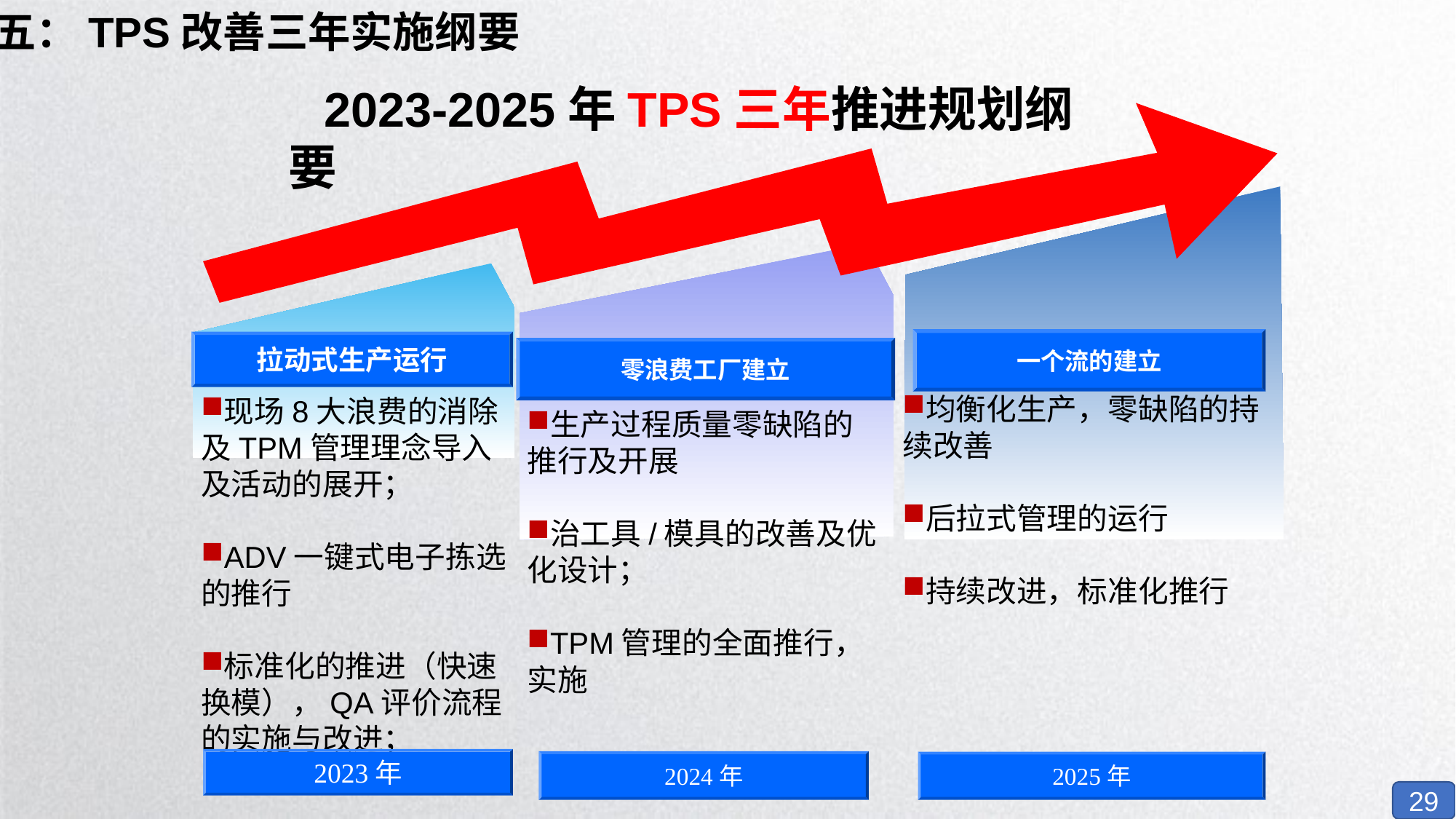

五：TPS改善三年实施纲要

2023-2025年TPS三年推进规划纲要

一个流的建立
均衡化生产，零缺陷的持续改善

后拉式管理的运行

持续改进，标准化推行

2025年

零浪费工厂建立
生产过程质量零缺陷的推行及开展

治工具/模具的改善及优化设计；

TPM管理的全面推行，实施
2024年

拉动式生产运行
现场8大浪费的消除及TPM管理理念导入及活动的展开；

ADV一键式电子拣选的推行

标准化的推进（快速换模），QA评价流程的实施与改进；
2023年
29
29